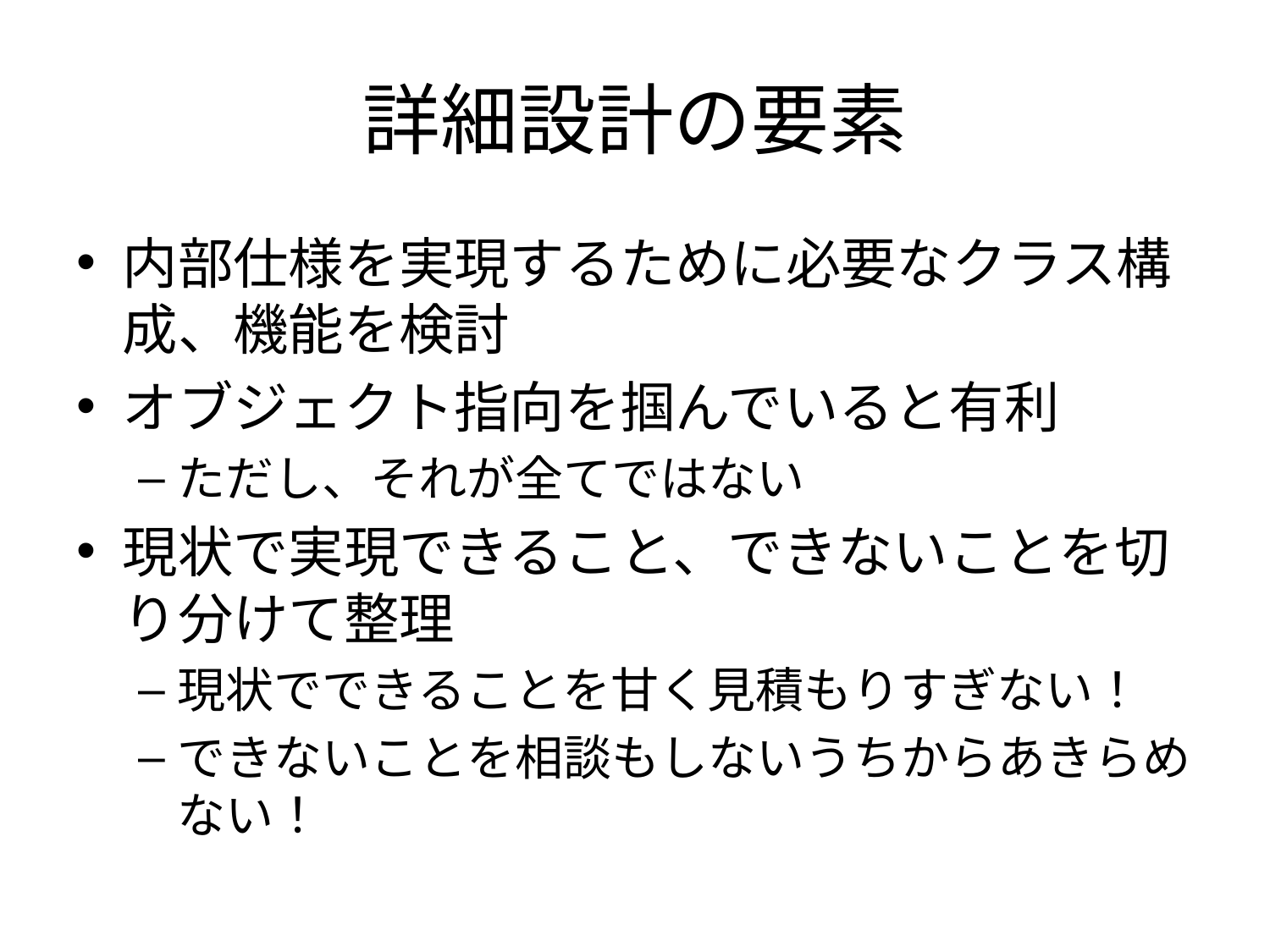

# 詳細設計の要素
内部仕様を実現するために必要なクラス構成、機能を検討
オブジェクト指向を掴んでいると有利
ただし、それが全てではない
現状で実現できること、できないことを切り分けて整理
現状でできることを甘く見積もりすぎない！
できないことを相談もしないうちからあきらめない！